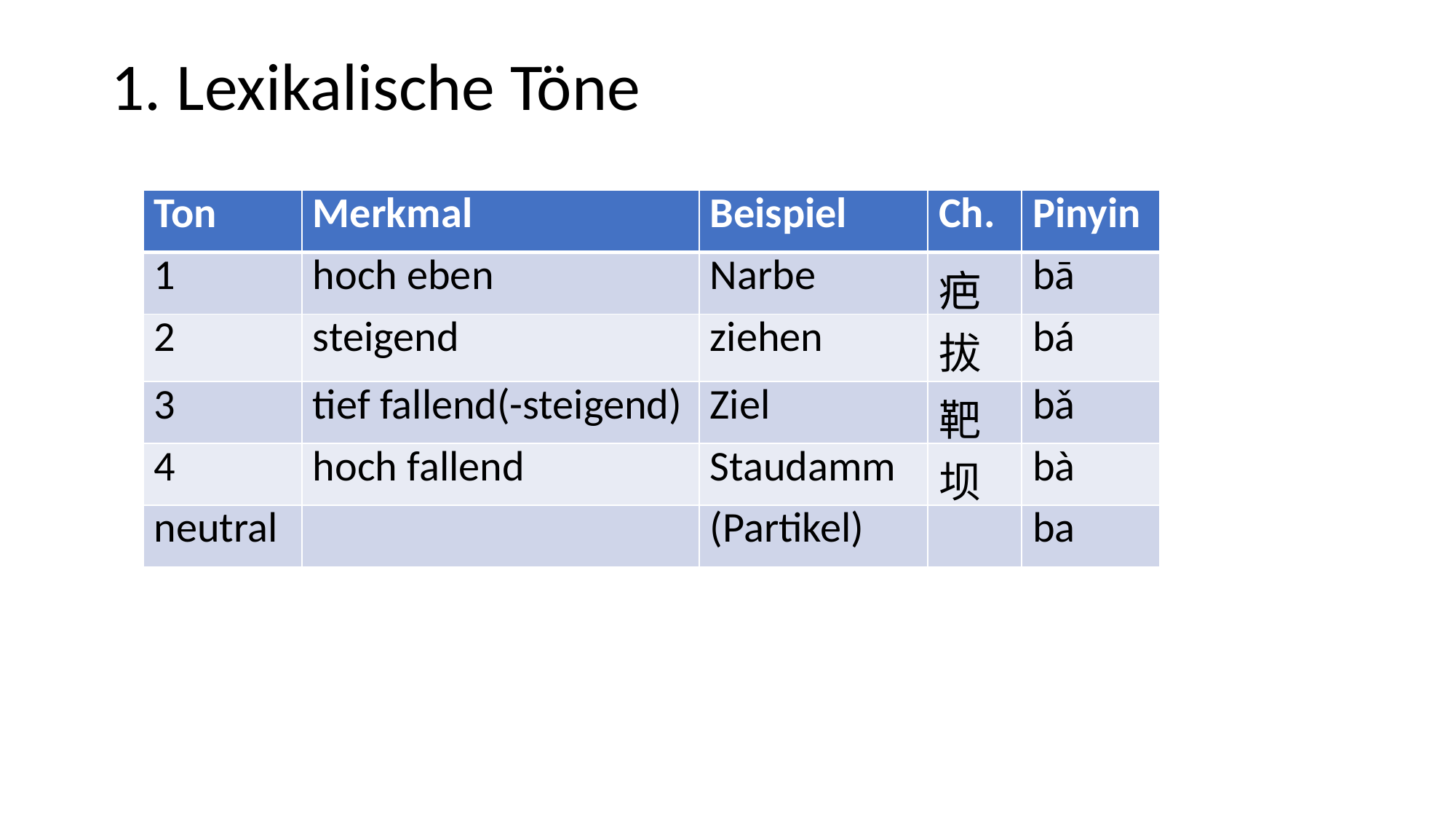

# 1. Lexikalische Töne
| Ton | Merkmal | Beispiel | Ch. | Pinyin |
| --- | --- | --- | --- | --- |
| 1 | hoch eben | Narbe | 疤 | bā |
| 2 | steigend | ziehen | 拔 | bá |
| 3 | tief fallend(-steigend) | Ziel | 靶 | bǎ |
| 4 | hoch fallend | Staudamm | 坝 | bà |
| neutral |  | (Partikel) |  | ba |
T3: low or low fall-rise
peng2005.pdf